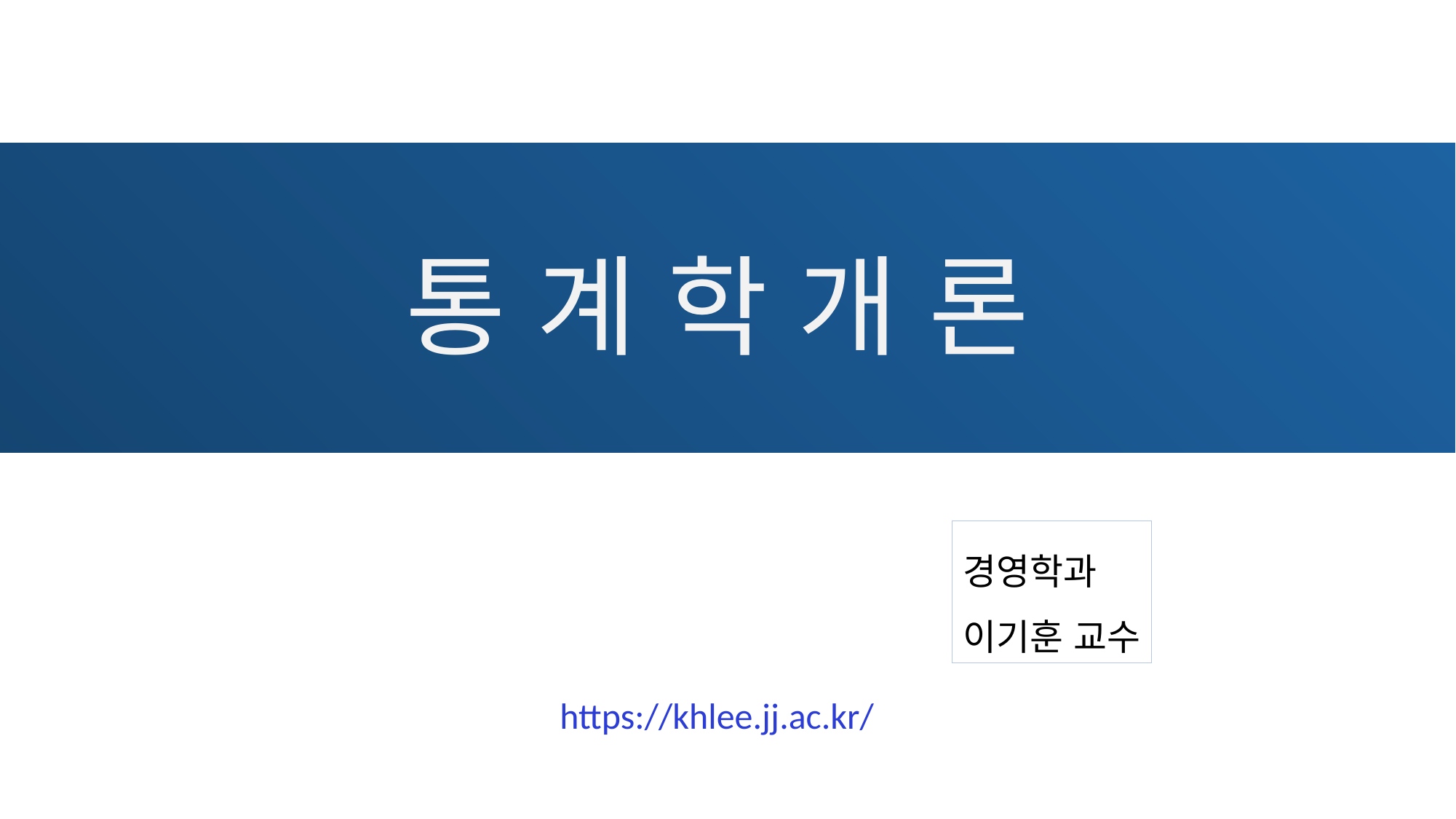

# 통 계 학 개 론
경영학과
이기훈 교수
https://khlee.jj.ac.kr/